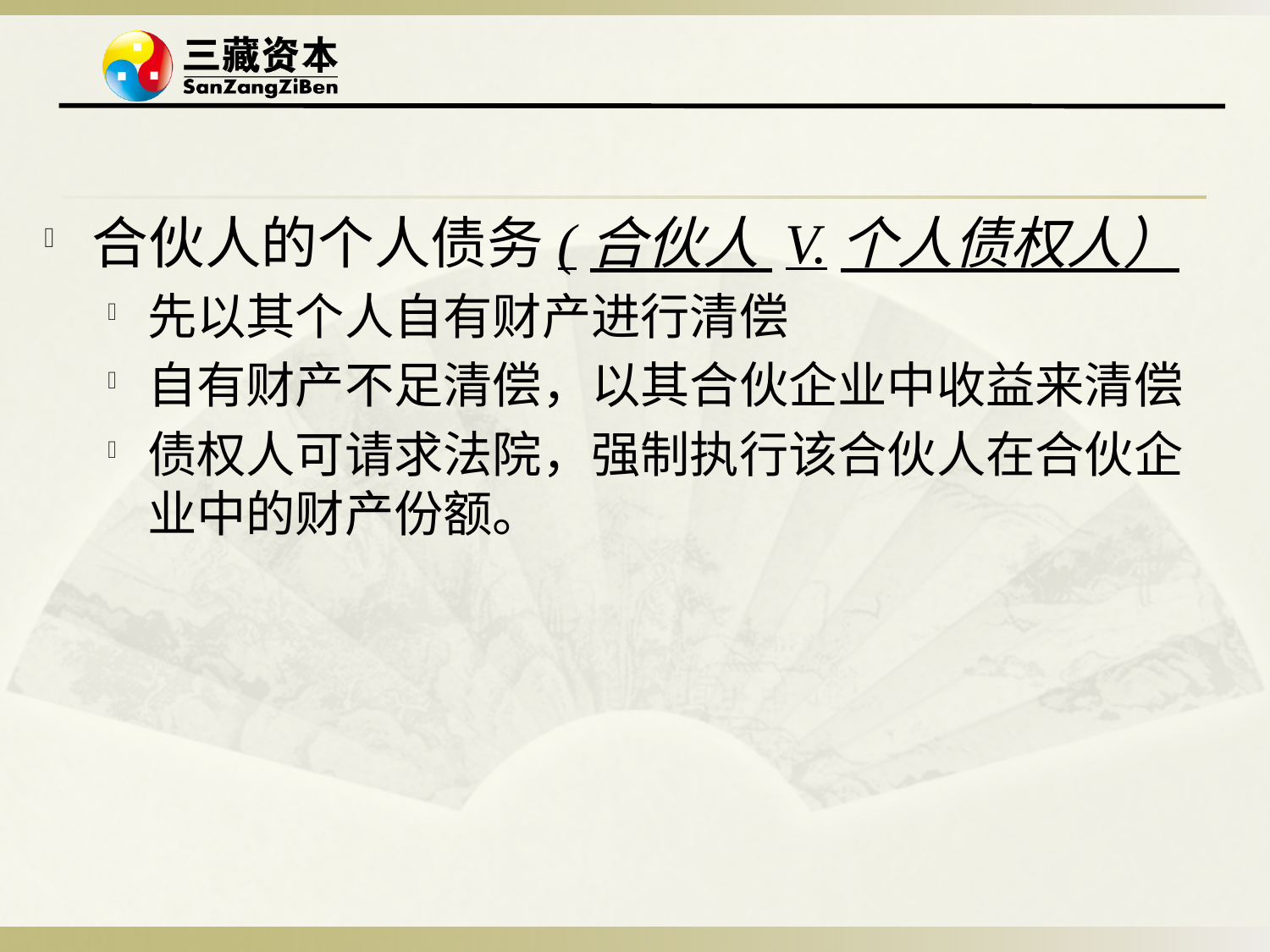

#
合伙人的个人债务(合伙人 V.个人债权人）
先以其个人自有财产进行清偿
自有财产不足清偿，以其合伙企业中收益来清偿
债权人可请求法院，强制执行该合伙人在合伙企业中的财产份额。